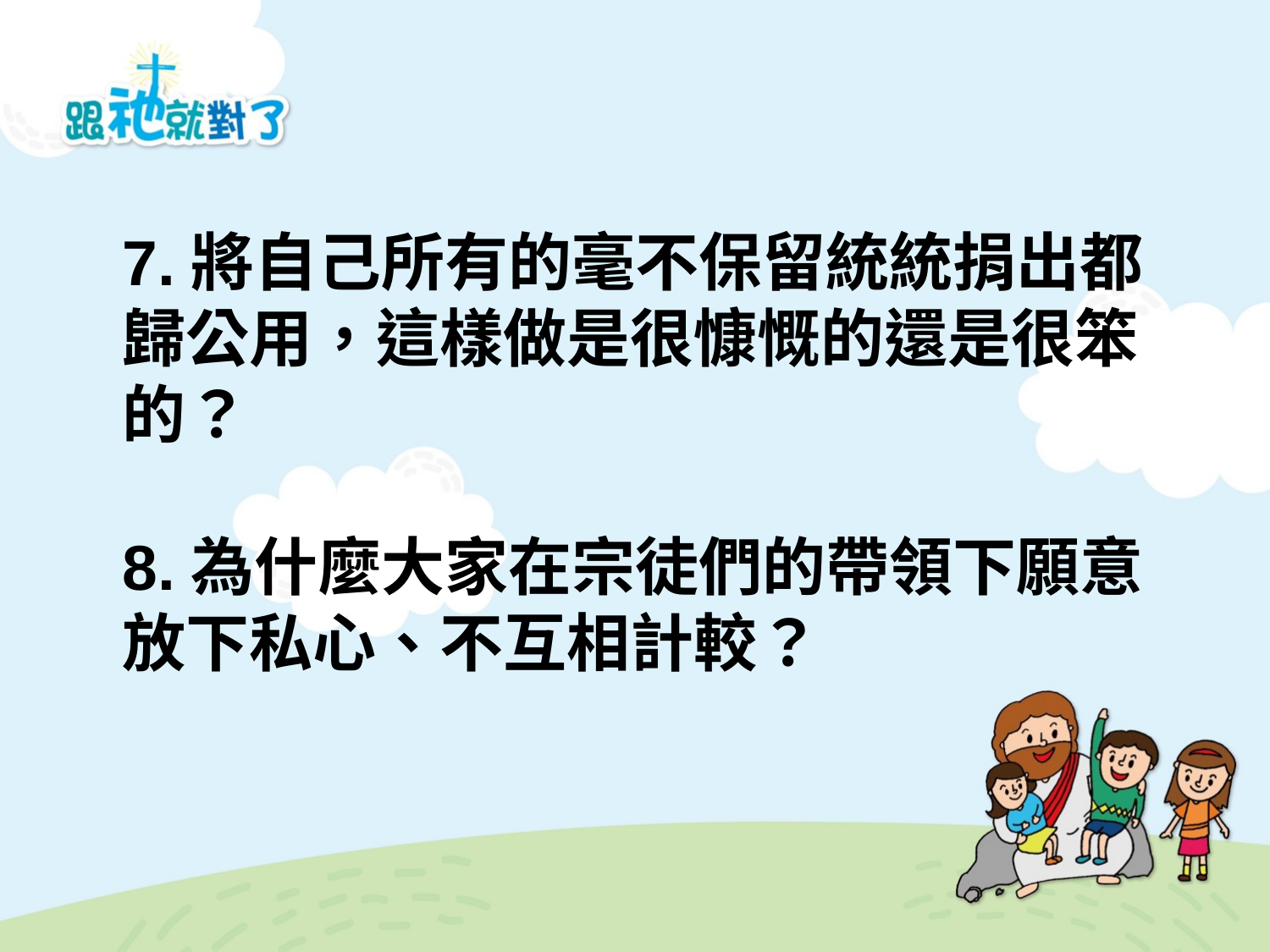

7.將自己所有的毫不保留統統捐出都歸公用，這樣做是很慷慨的還是很笨的？

8.為什麼大家在宗徒們的帶領下願意放下私心、不互相計較？